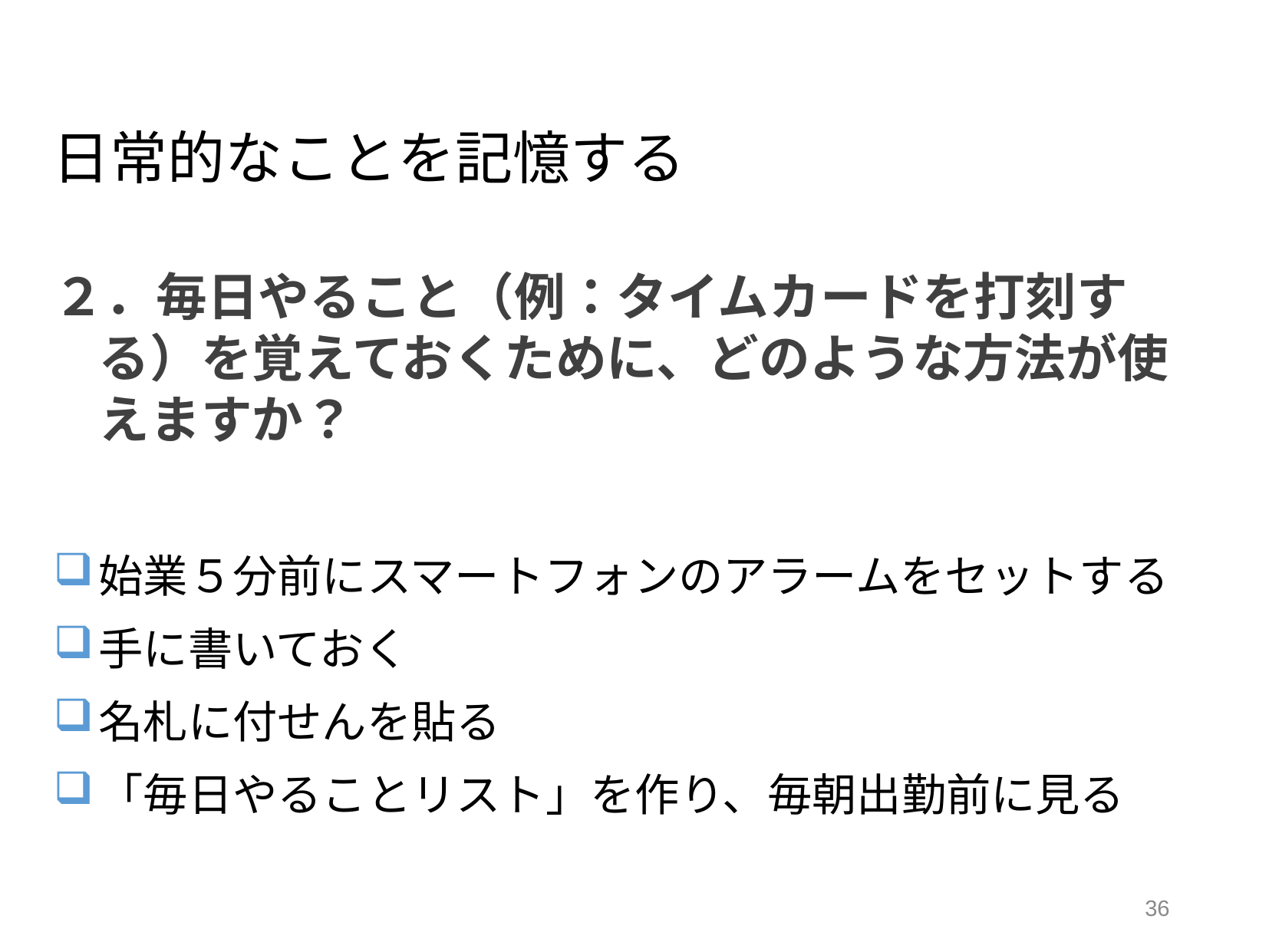

# 日常的なことを記憶する
２．毎日やること（例：タイムカードを打刻する）を覚えておくために、どのような方法が使えますか？

始業５分前にスマートフォンのアラームをセットする
手に書いておく
名札に付せんを貼る
「毎日やることリスト」を作り、毎朝出勤前に見る
36